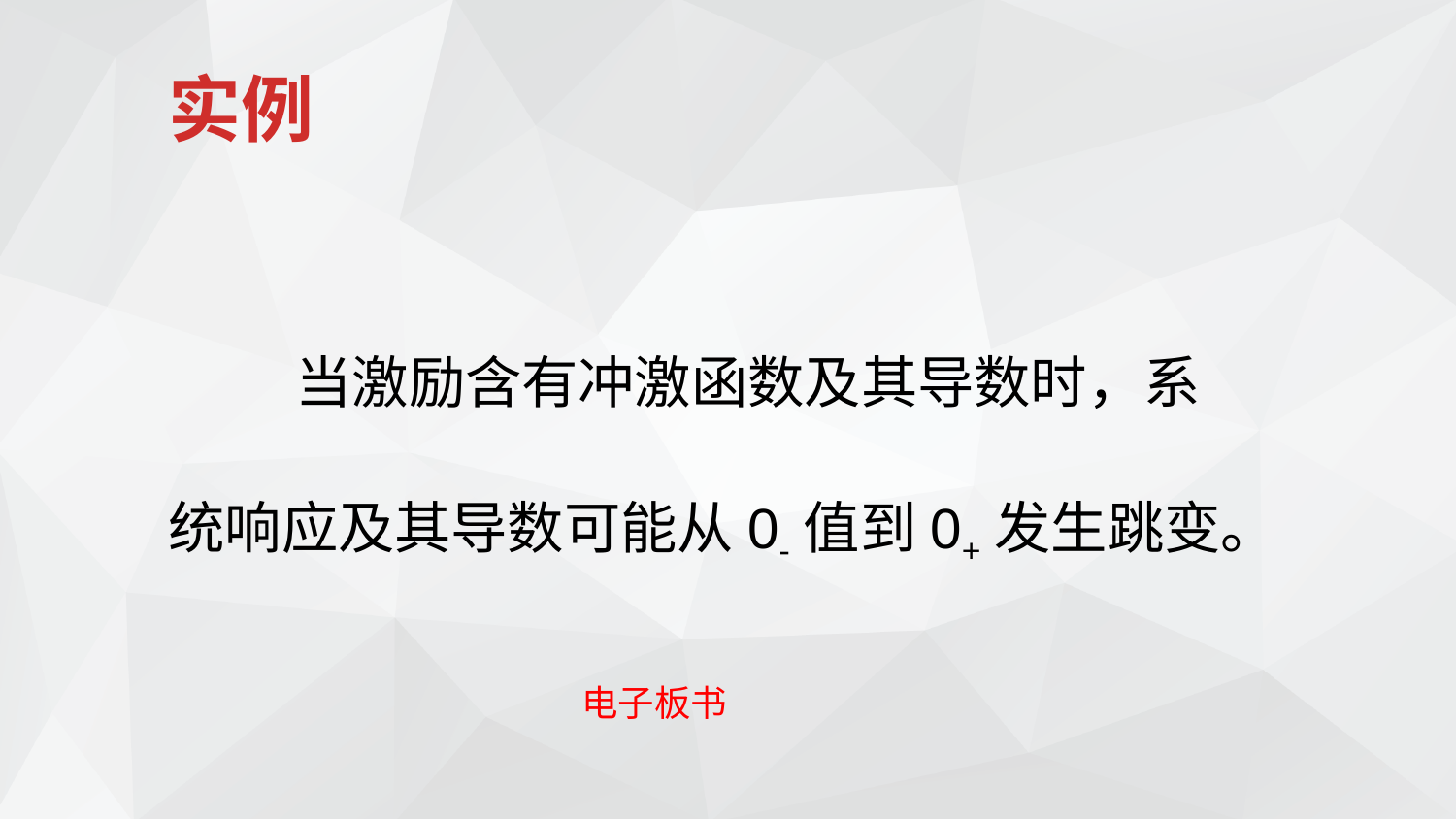

实例
         当激励含有冲激函数及其导数时，系统响应及其导数可能从0-值到0+发生跳变。
电子板书